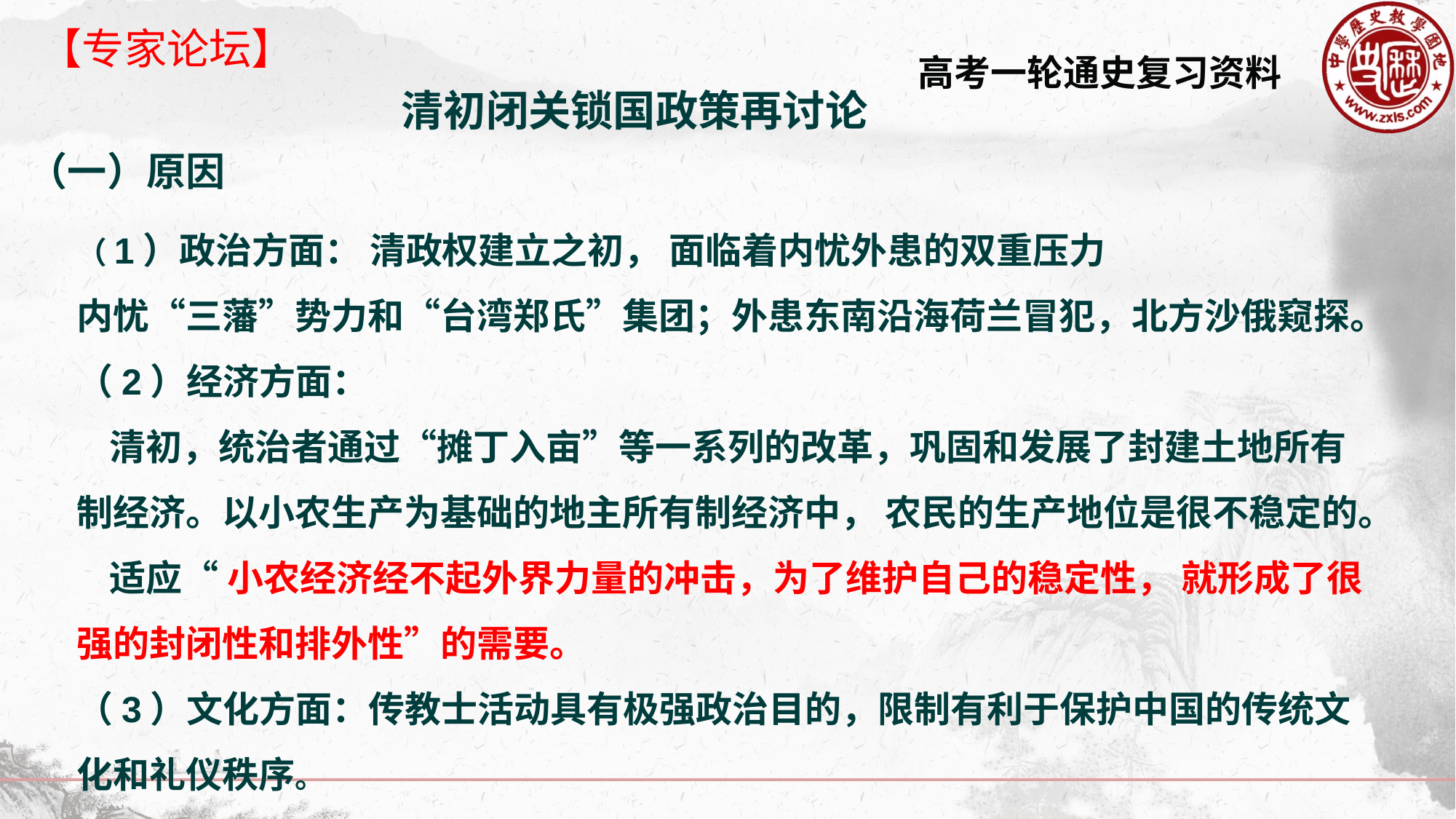

【专家论坛】
清初闭关锁国政策再讨论
（一）原因
（1）政治方面： 清政权建立之初， 面临着内忧外患的双重压力
内忧“三藩”势力和“台湾郑氏”集团；外患东南沿海荷兰冒犯，北方沙俄窥探。
（2）经济方面：
   清初，统治者通过“摊丁入亩”等一系列的改革，巩固和发展了封建土地所有制经济。以小农生产为基础的地主所有制经济中， 农民的生产地位是很不稳定的。
   适应“ 小农经济经不起外界力量的冲击，为了维护自己的稳定性， 就形成了很强的封闭性和排外性”的需要。
（3）文化方面：传教士活动具有极强政治目的，限制有利于保护中国的传统文化和礼仪秩序。